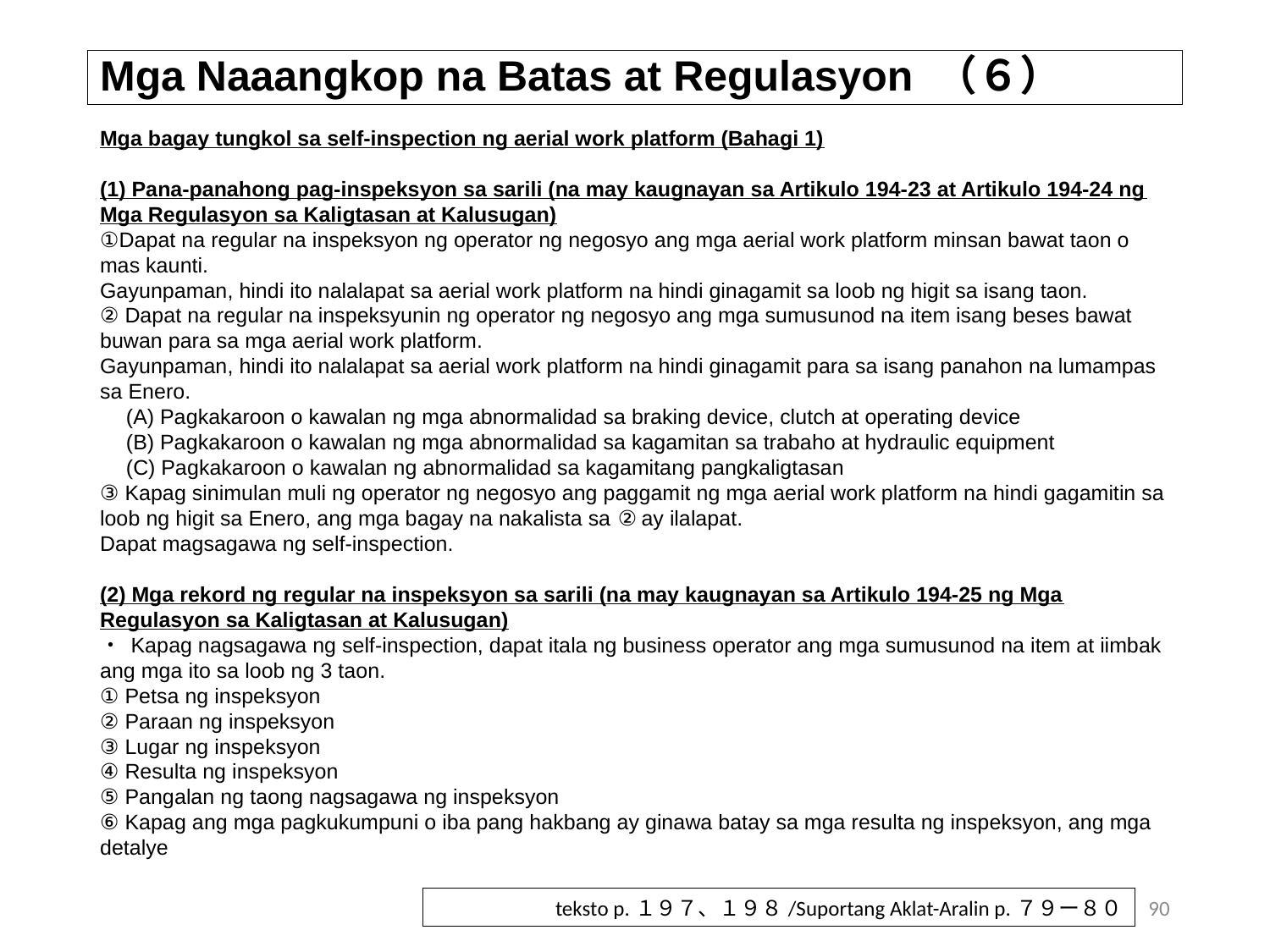

# Mga Naaangkop na Batas at Regulasyon （６）
Mga bagay tungkol sa self-inspection ng aerial work platform (Bahagi 1)

(1) Pana-panahong pag-inspeksyon sa sarili (na may kaugnayan sa Artikulo 194-23 at Artikulo 194-24 ng Mga Regulasyon sa Kaligtasan at Kalusugan)
①Dapat na regular na inspeksyon ng operator ng negosyo ang mga aerial work platform minsan bawat taon o mas kaunti.
Gayunpaman, hindi ito nalalapat sa aerial work platform na hindi ginagamit sa loob ng higit sa isang taon.
② Dapat na regular na inspeksyunin ng operator ng negosyo ang mga sumusunod na item isang beses bawat buwan para sa mga aerial work platform.
Gayunpaman, hindi ito nalalapat sa aerial work platform na hindi ginagamit para sa isang panahon na lumampas sa Enero.
　(A) Pagkakaroon o kawalan ng mga abnormalidad sa braking device, clutch at operating device
　(B) Pagkakaroon o kawalan ng mga abnormalidad sa kagamitan sa trabaho at hydraulic equipment
　(C) Pagkakaroon o kawalan ng abnormalidad sa kagamitang pangkaligtasan
③ Kapag sinimulan muli ng operator ng negosyo ang paggamit ng mga aerial work platform na hindi gagamitin sa loob ng higit sa Enero, ang mga bagay na nakalista sa ② ay ilalapat.
Dapat magsagawa ng self-inspection.

(2) Mga rekord ng regular na inspeksyon sa sarili (na may kaugnayan sa Artikulo 194-25 ng Mga Regulasyon sa Kaligtasan at Kalusugan)
・ Kapag nagsagawa ng self-inspection, dapat itala ng business operator ang mga sumusunod na item at iimbak ang mga ito sa loob ng 3 taon.
① Petsa ng inspeksyon
② Paraan ng inspeksyon
③ Lugar ng inspeksyon
④ Resulta ng inspeksyon
⑤ Pangalan ng taong nagsagawa ng inspeksyon
⑥ Kapag ang mga pagkukumpuni o iba pang hakbang ay ginawa batay sa mga resulta ng inspeksyon, ang mga detalye
90
teksto p.１９７、１９８/Suportang Aklat-Aralin p.７９ー８０